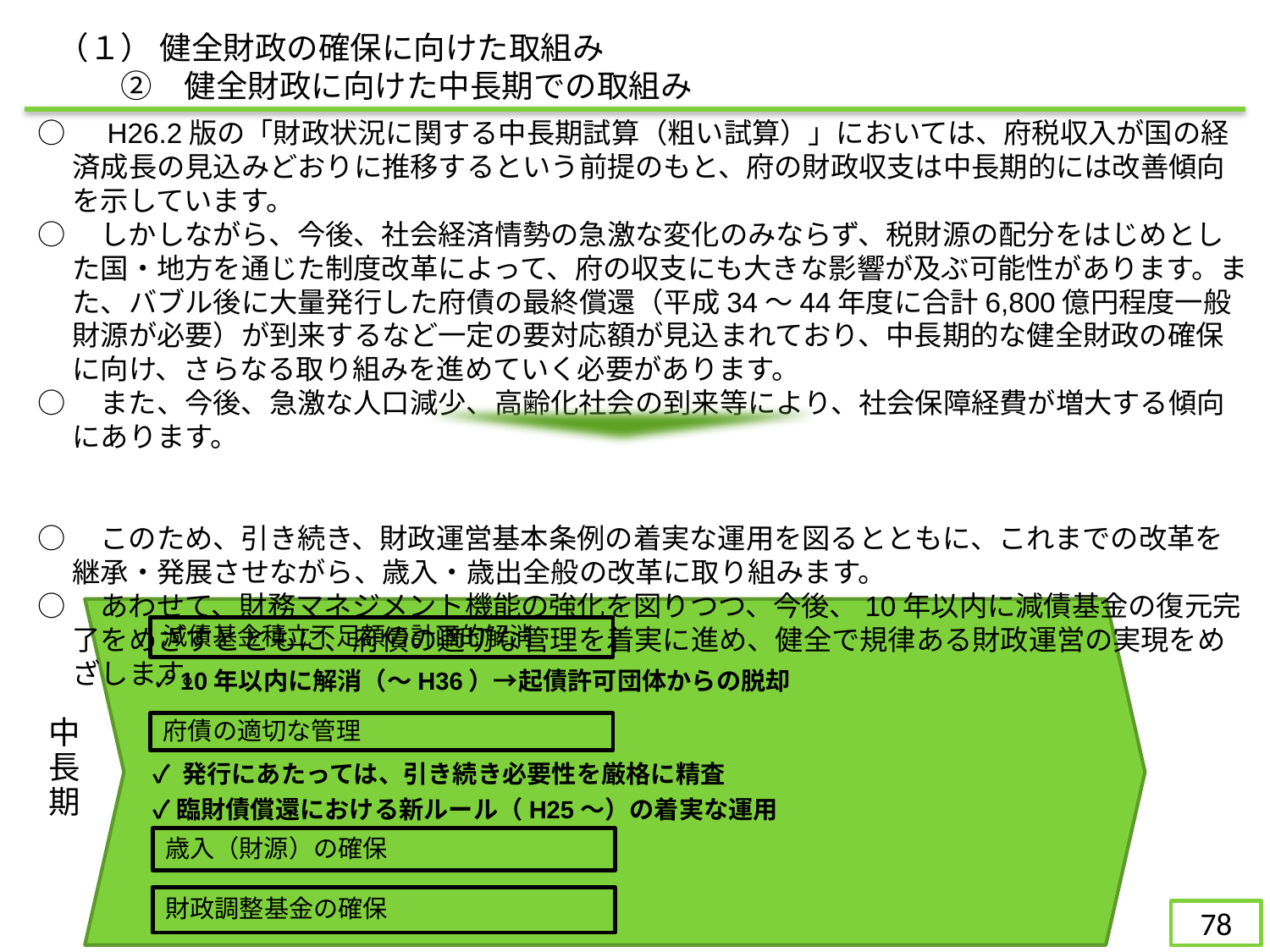

（１） 健全財政の確保に向けた取組み
　　②　健全財政に向けた中長期での取組み
○　H26.2版の「財政状況に関する中長期試算（粗い試算）」においては、府税収入が国の経済成長の見込みどおりに推移するという前提のもと、府の財政収支は中長期的には改善傾向を示しています。
○　しかしながら、今後、社会経済情勢の急激な変化のみならず、税財源の配分をはじめとした国・地方を通じた制度改革によって、府の収支にも大きな影響が及ぶ可能性があります。また、バブル後に大量発行した府債の最終償還（平成34～44年度に合計6,800億円程度一般財源が必要）が到来するなど一定の要対応額が見込まれており、中長期的な健全財政の確保に向け、さらなる取り組みを進めていく必要があります。
○　また、今後、急激な人口減少、高齢化社会の到来等により、社会保障経費が増大する傾向にあります。

○　このため、引き続き、財政運営基本条例の着実な運用を図るとともに、これまでの改革を継承・発展させながら、歳入・歳出全般の改革に取り組みます。
○　あわせて、財務マネジメント機能の強化を図りつつ、今後、10年以内に減債基金の復元完了をめざすとともに、府債の適切な管理を着実に進め、健全で規律ある財政運営の実現をめざします。

減債基金積立不足額の計画的解消
 ✓ 10年以内に解消（～H36）→起債許可団体からの脱却
中長期
府債の適切な管理
✓ 発行にあたっては、引き続き必要性を厳格に精査
✓ 臨財債償還における新ルール（H25～）の着実な運用
歳入（財源）の確保
財政調整基金の確保
78